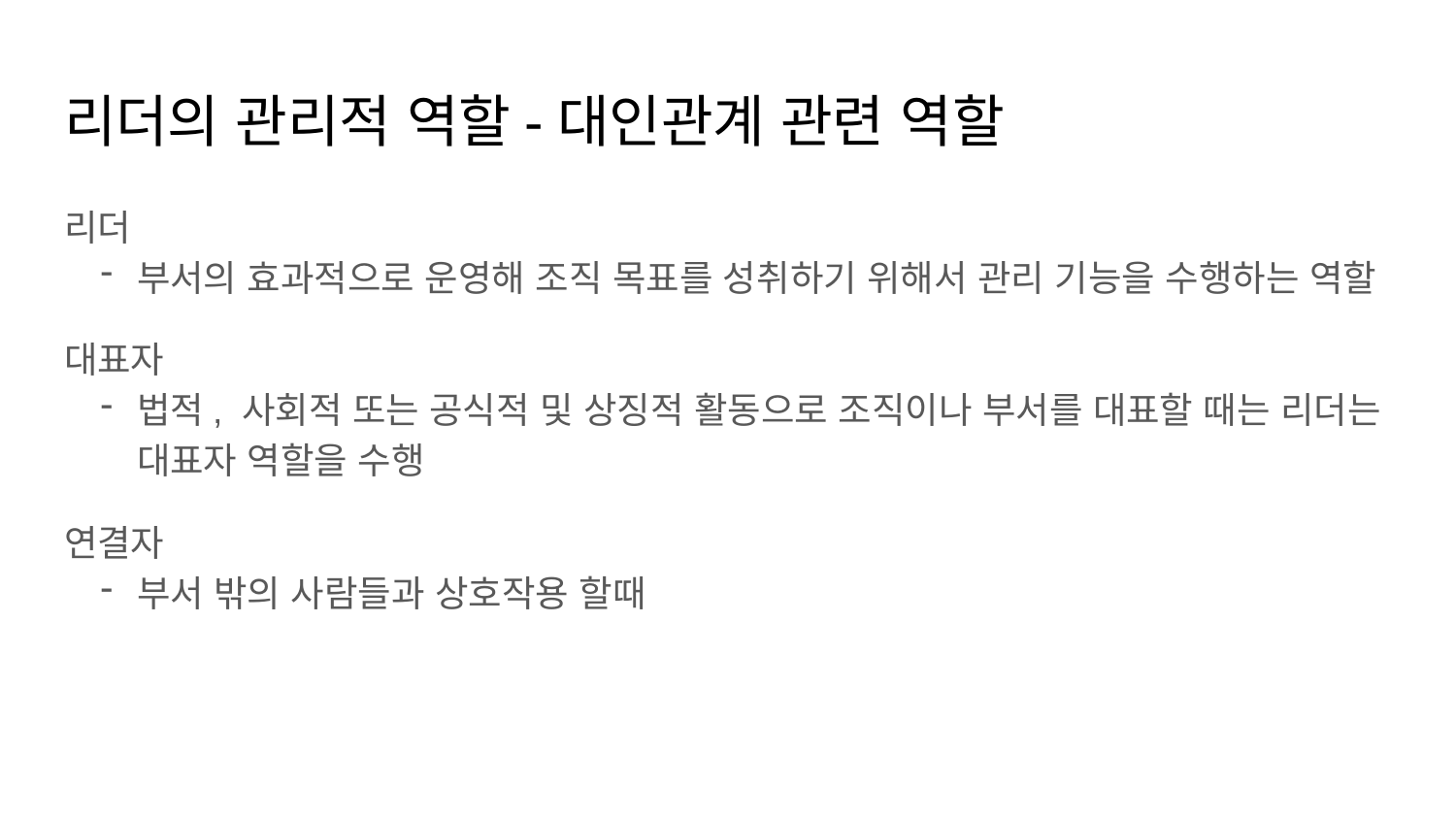

# 리더의 관리적 역할-대인관계 관련 역할
리더
부서의 효과적으로 운영해 조직 목표를 성취하기 위해서 관리 기능을 수행하는 역할
대표자
법적, 사회적 또는 공식적 및 상징적 활동으로 조직이나 부서를 대표할 때는 리더는 대표자 역할을 수행
연결자
부서 밖의 사람들과 상호작용 할때